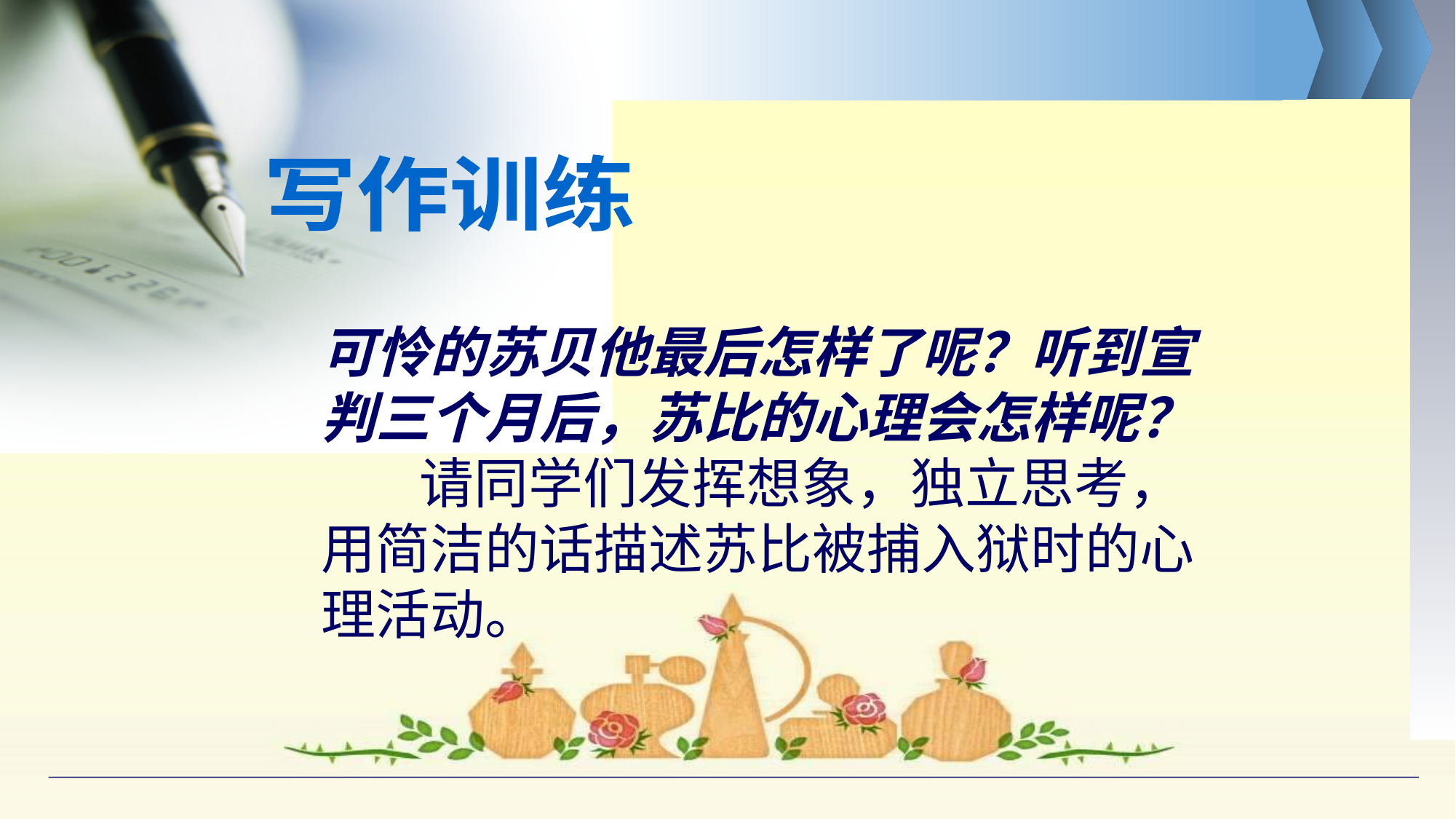

写作训练
可怜的苏贝他最后怎样了呢？听到宣判三个月后，苏比的心理会怎样呢？
       请同学们发挥想象，独立思考，用简洁的话描述苏比被捕入狱时的心理活动。